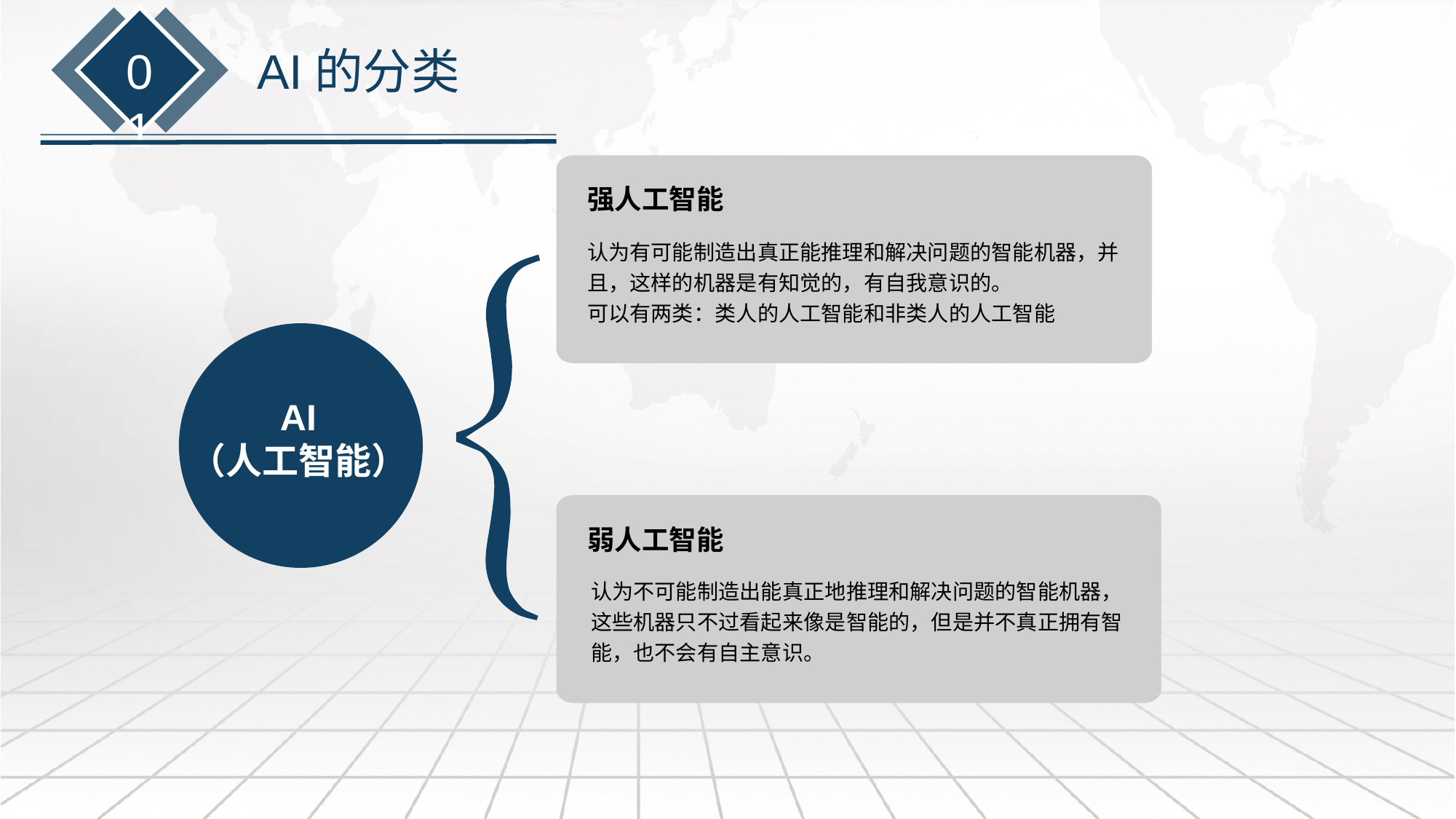

01
AI的分类

强人工智能
认为有可能制造出真正能推理和解决问题的智能机器，并且，这样的机器是有知觉的，有自我意识的。
可以有两类：类人的人工智能和非类人的人工智能

AI
（人工智能）

弱人工智能
认为不可能制造出能真正地推理和解决问题的智能机器，这些机器只不过看起来像是智能的，但是并不真正拥有智能，也不会有自主意识。